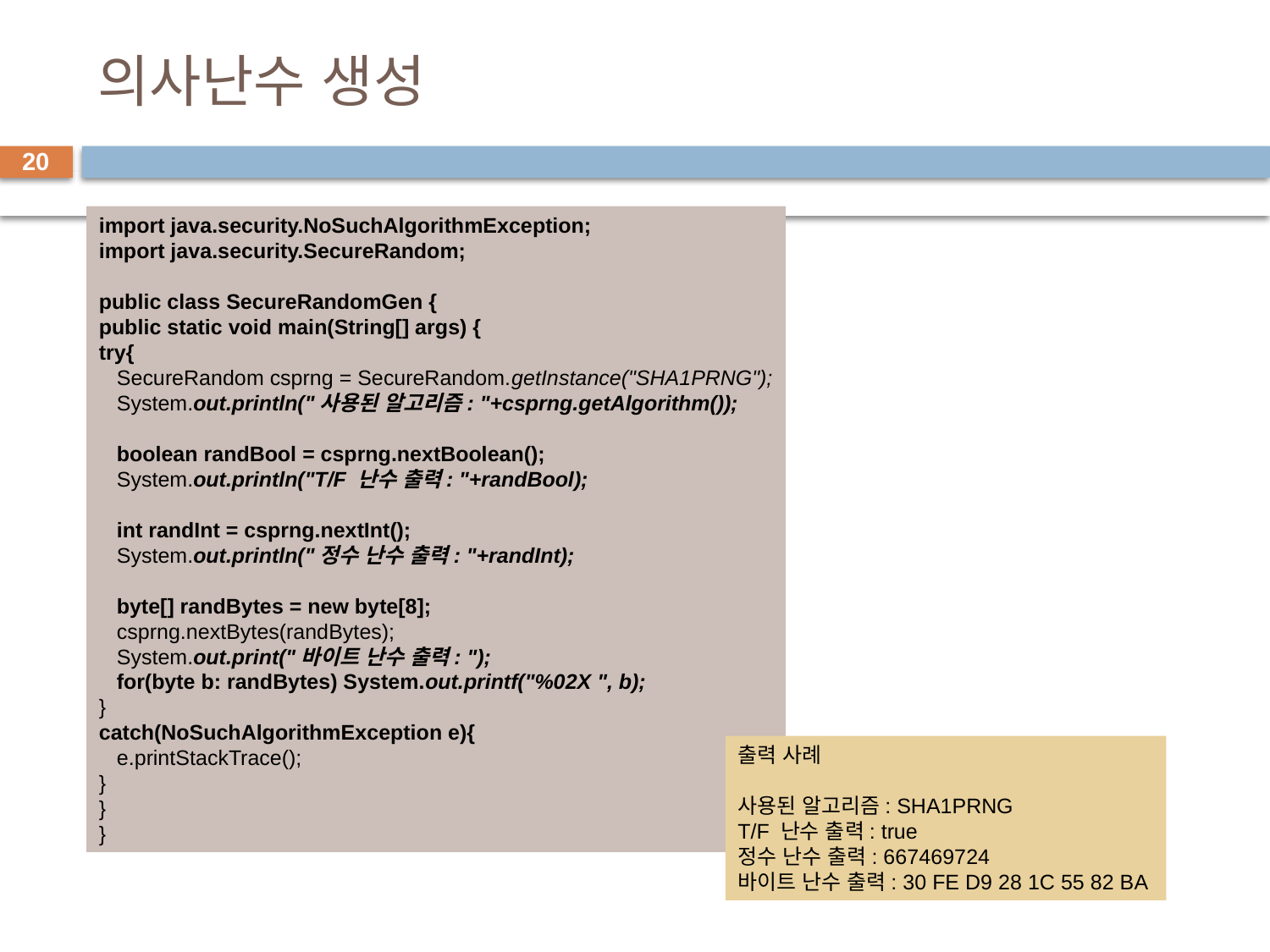

# 의사난수 생성
20
import java.security.NoSuchAlgorithmException;
import java.security.SecureRandom;

public class SecureRandomGen {
public static void main(String[] args) {
try{
   SecureRandom csprng = SecureRandom.getInstance("SHA1PRNG");
   System.out.println("사용된 알고리즘: "+csprng.getAlgorithm());

   boolean randBool = csprng.nextBoolean();
   System.out.println("T/F 난수 출력: "+randBool);

   int randInt = csprng.nextInt();
   System.out.println("정수 난수 출력: "+randInt);

   byte[] randBytes = new byte[8];
   csprng.nextBytes(randBytes);
   System.out.print("바이트 난수 출력: ");
   for(byte b: randBytes) System.out.printf("%02X ", b);
}
catch(NoSuchAlgorithmException e){
   e.printStackTrace();
}
}
}
출력 사례

사용된 알고리즘: SHA1PRNG
T/F 난수 출력: true
정수 난수 출력: 667469724
바이트 난수 출력: 30 FE D9 28 1C 55 82 BA